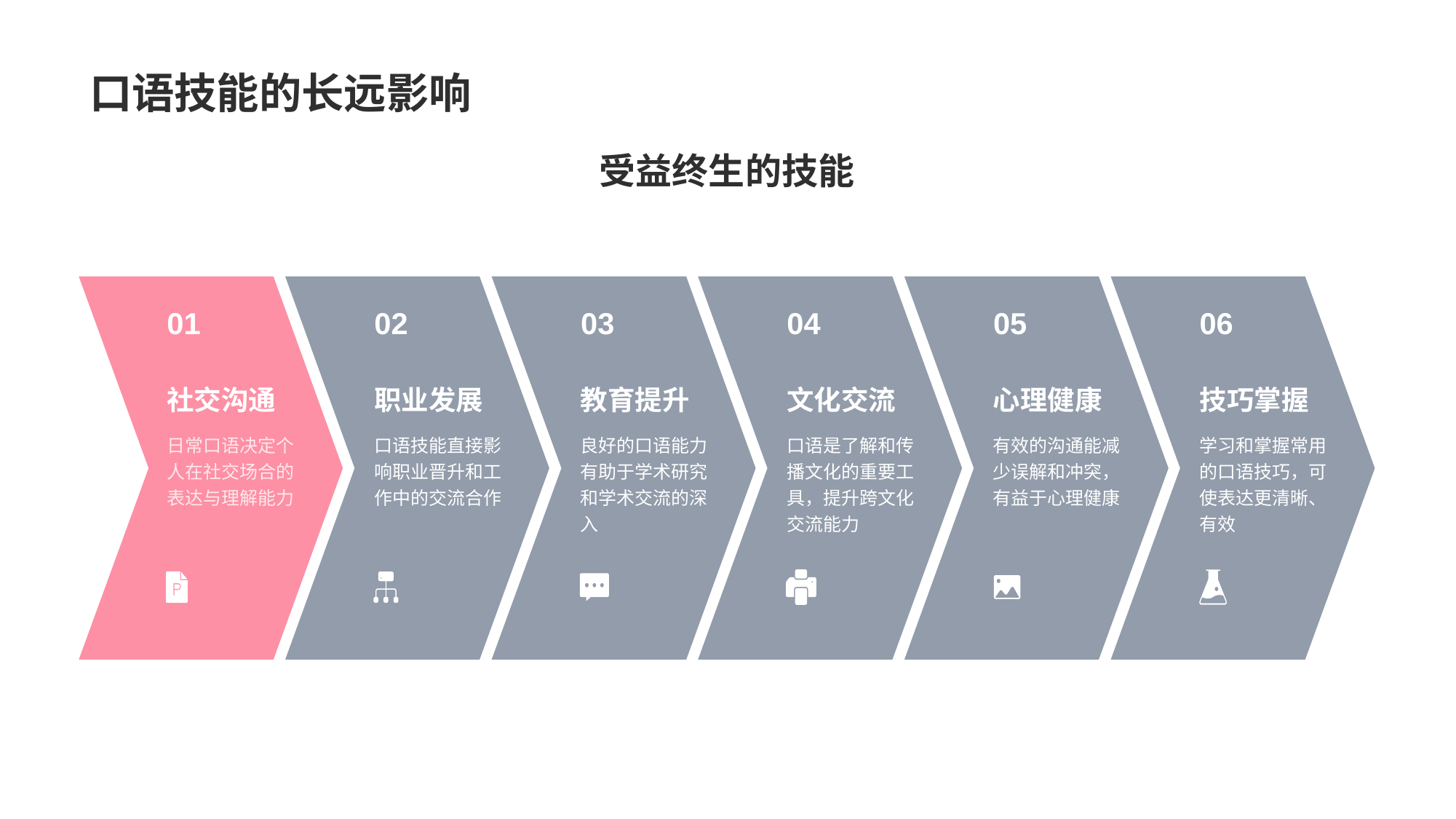

# 口语技能的长远影响
受益终生的技能

01
社交沟通
日常口语决定个人在社交场合的表达与理解能力

02
职业发展
口语技能直接影响职业晋升和工作中的交流合作

03
教育提升
良好的口语能力有助于学术研究和学术交流的深入

04
文化交流
口语是了解和传播文化的重要工具，提升跨文化交流能力

05
心理健康
有效的沟通能减少误解和冲突，有益于心理健康

06
技巧掌握
学习和掌握常用的口语技巧，可使表达更清晰、有效